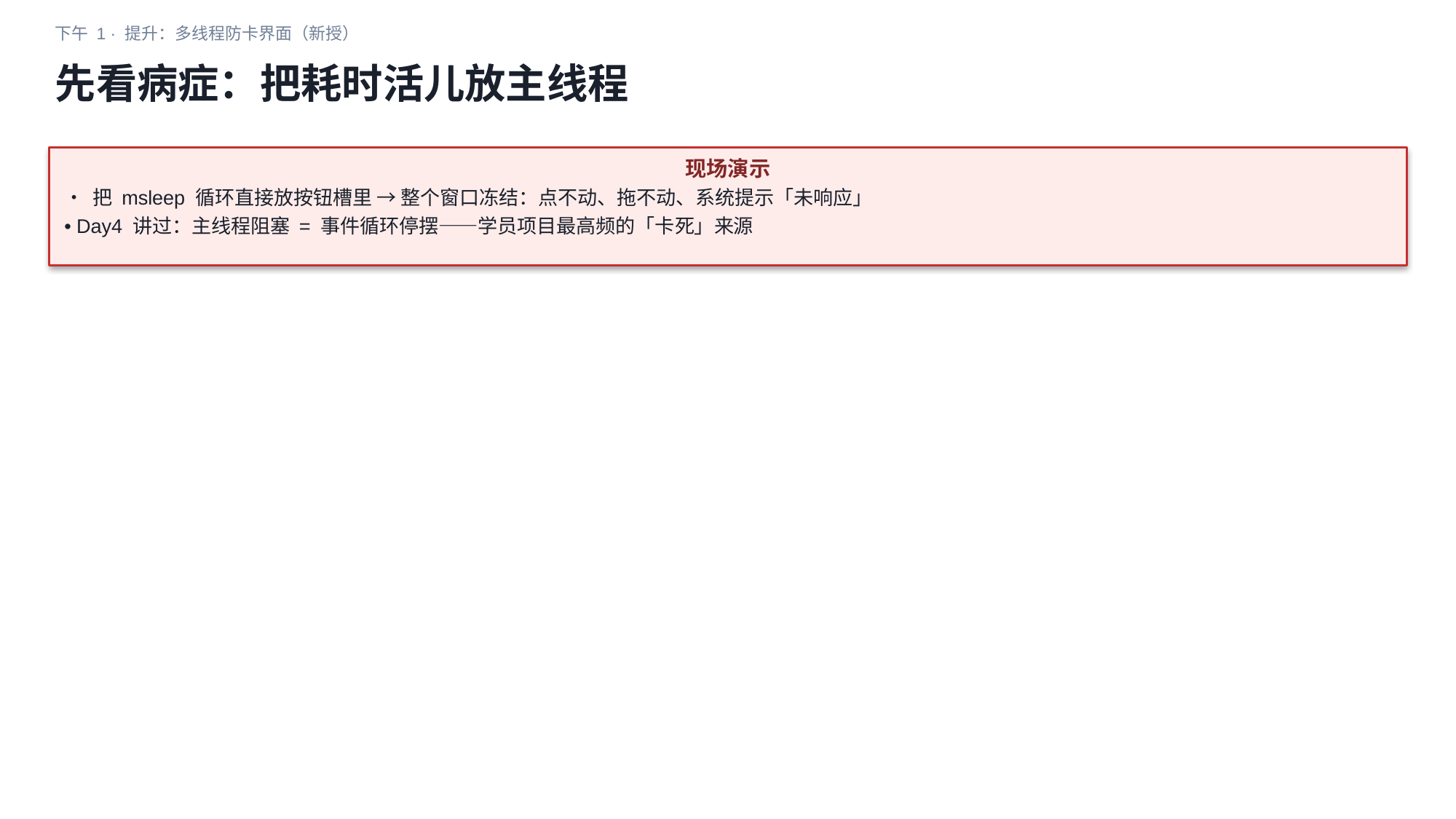

下午 1 · 提升：多线程防卡界面（新授）
先看病症：把耗时活儿放主线程
现场演示
• 把 msleep 循环直接放按钮槽里 → 整个窗口冻结：点不动、拖不动、系统提示「未响应」
• Day4 讲过：主线程阻塞 = 事件循环停摆——学员项目最高频的「卡死」来源